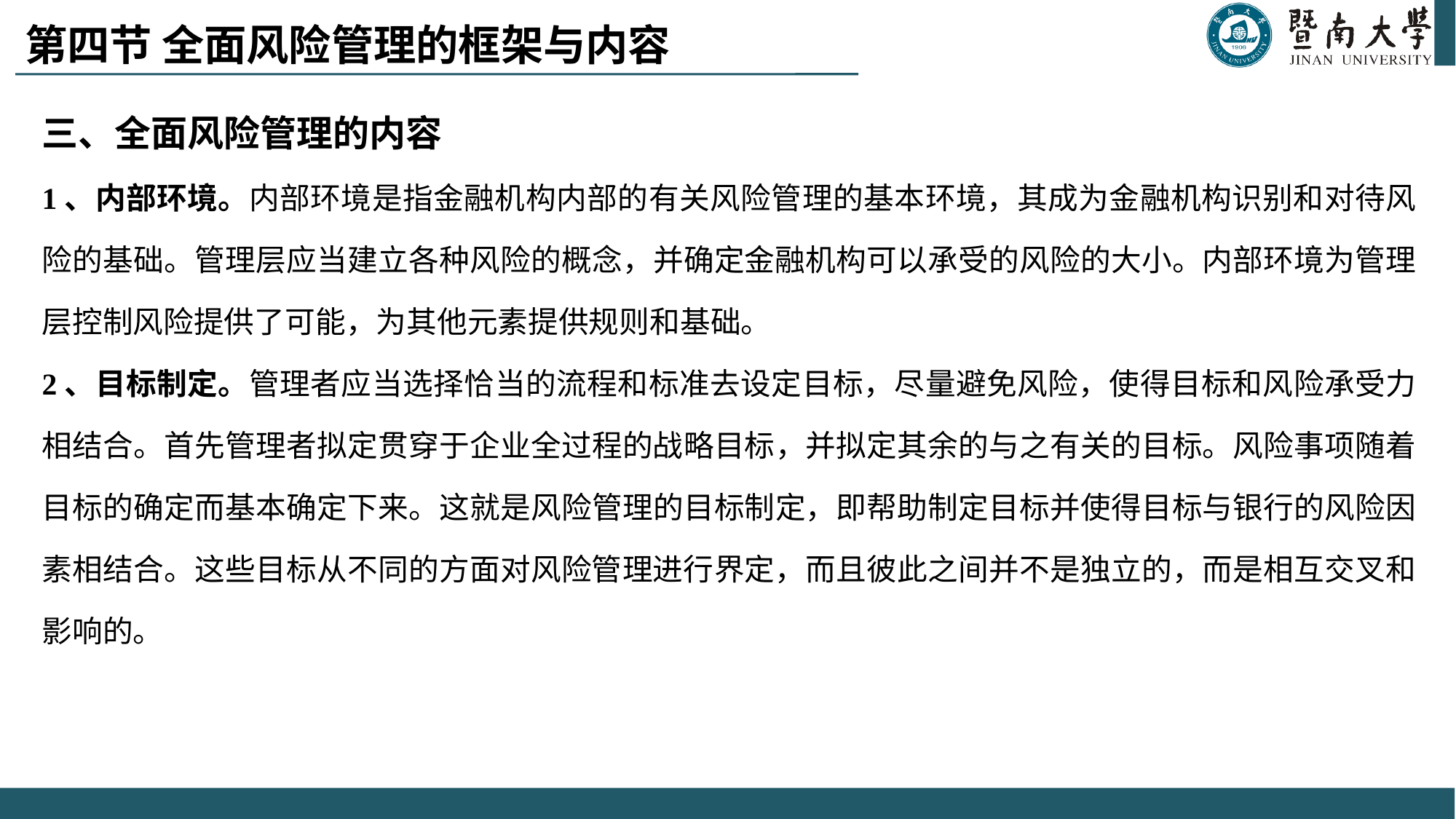

# 第四节 全面风险管理的框架与内容
三、全面风险管理的内容
1、内部环境。内部环境是指金融机构内部的有关风险管理的基本环境，其成为金融机构识别和对待风险的基础。管理层应当建立各种风险的概念，并确定金融机构可以承受的风险的大小。内部环境为管理层控制风险提供了可能，为其他元素提供规则和基础。
2、目标制定。管理者应当选择恰当的流程和标准去设定目标，尽量避免风险，使得目标和风险承受力相结合。首先管理者拟定贯穿于企业全过程的战略目标，并拟定其余的与之有关的目标。风险事项随着目标的确定而基本确定下来。这就是风险管理的目标制定，即帮助制定目标并使得目标与银行的风险因素相结合。这些目标从不同的方面对风险管理进行界定，而且彼此之间并不是独立的，而是相互交叉和影响的。